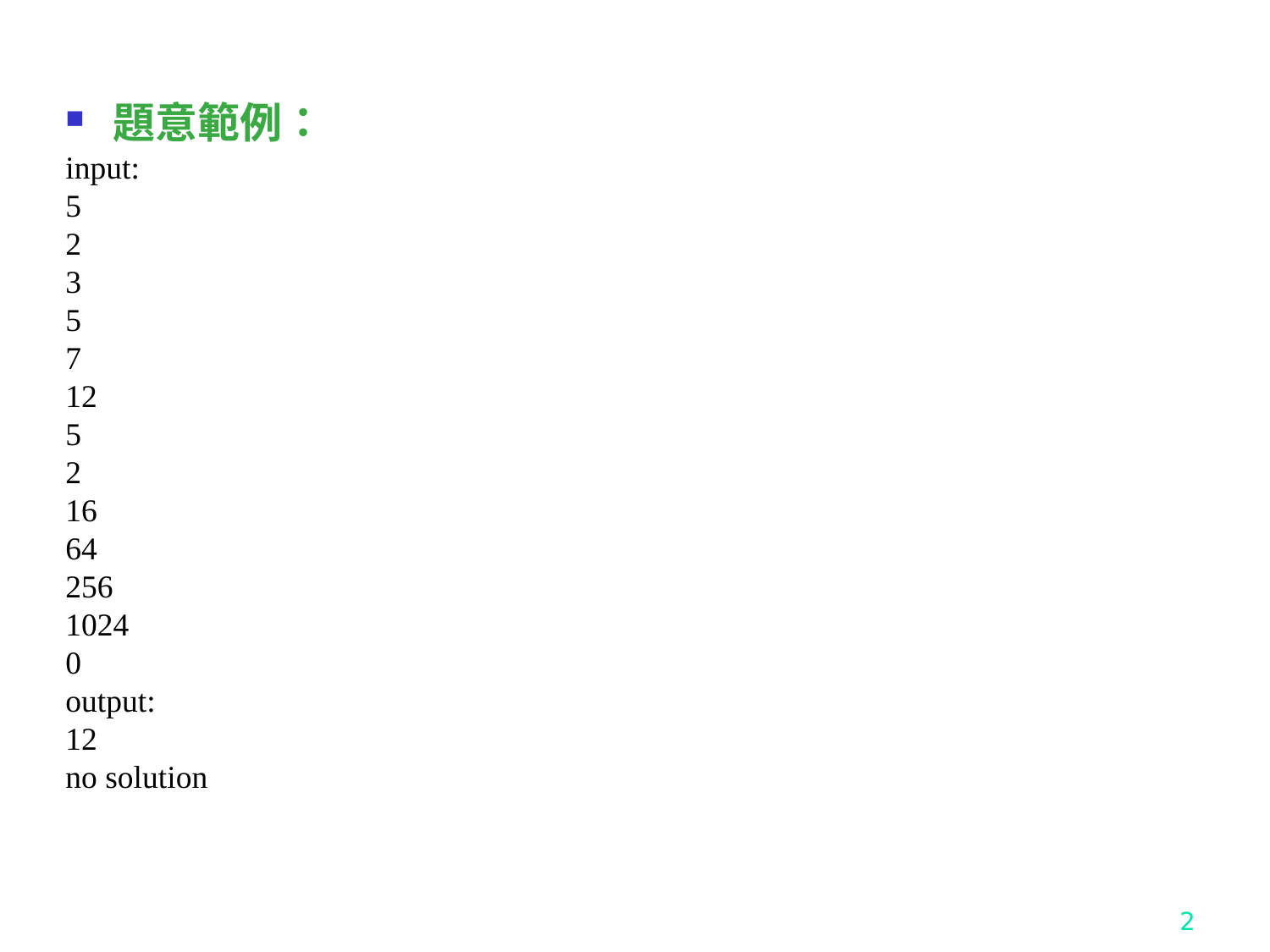

題意範例：
input:
5
2
3
5
7
12
5
2
16
64
256
1024
0
output:
12
no solution
2